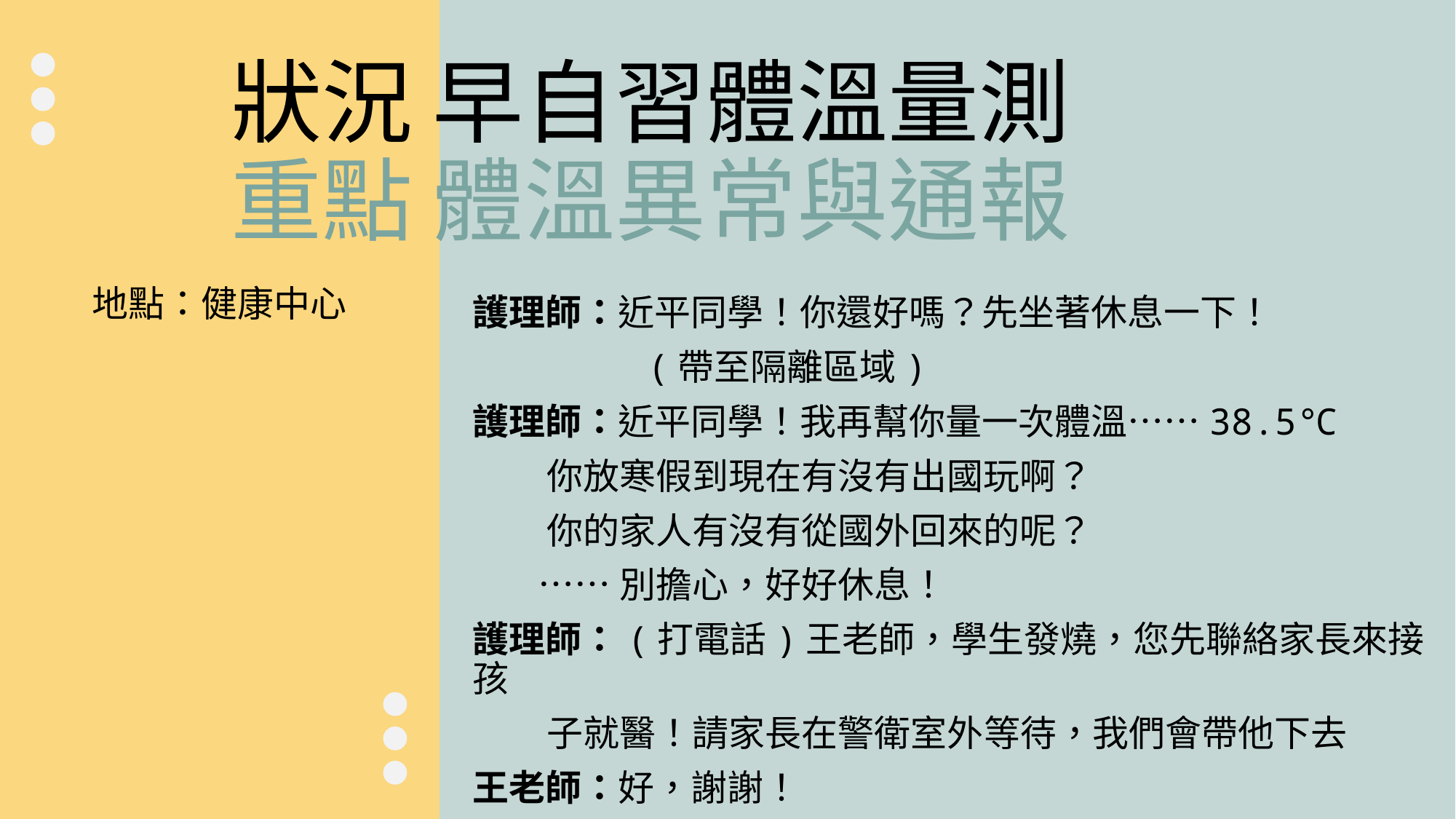

# 狀況 早自習體溫量測 重點 體溫異常與通報
地點：健康中心
護理師：近平同學！你還好嗎？先坐著休息一下！
        (帶至隔離區域)
護理師：近平同學！我再幫你量一次體溫……38.5℃
        你放寒假到現在有沒有出國玩啊？
        你的家人有沒有從國外回來的呢？
        ……別擔心，好好休息！
護理師：(打電話)王老師，學生發燒，您先聯絡家長來接孩
        子就醫！請家長在警衛室外等待，我們會帶他下去
王老師：好，謝謝！